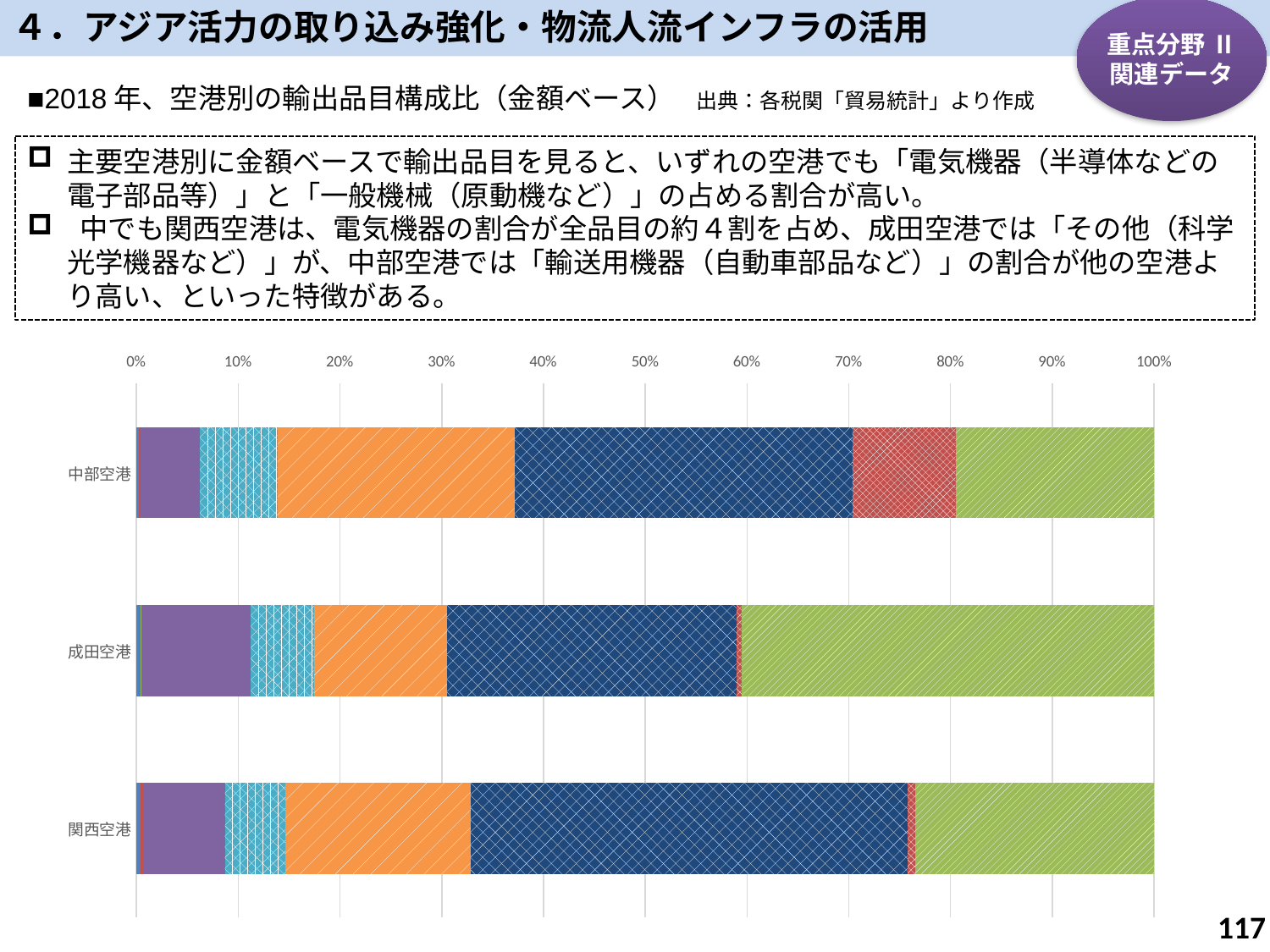

４．アジア活力の取り込み強化・物流人流インフラの活用
重点分野 Ⅱ
関連データ
■2018年、空港別の輸出品目構成比（金額ベース）　出典：各税関「貿易統計」より作成
主要空港別に金額ベースで輸出品目を見ると、いずれの空港でも「電気機器（半導体などの電子部品等）」と「一般機械（原動機など）」の占める割合が高い。
 中でも関西空港は、電気機器の割合が全品目の約４割を占め、成田空港では「その他（科学光学機器など）」が、中部空港では「輸送用機器（自動車部品など）」の割合が他の空港より高い、といった特徴がある。

### Chart

| Category | 　食料品 | 　原料品 | 　鉱物性燃料 | 　化学製品 | 　原料別製品 | 　一般機械 | 　電気機器 | 　輸送用機器 | 　その他 |
|---|---|---|---|---|---|---|---|---|---|
| 関西空港 | 0.0043 | 0.0025 | 4.9965183834668395e-05 | 0.0801 | 0.0596 | 0.1818 | 0.4296 | 0.0073 | 0.2348 |
| 成田空港 | 0.0031 | 0.0011 | 0.0004 | 0.108 | 0.0621 | 0.1305 | 0.2847 | 0.0054 | 0.405 |
| 中部空港 | 0.0025 | 0.0011 | 0.0003 | 0.0585 | 0.0761 | 0.233 | 0.3321 | 0.1013 | 0.1951 |
117